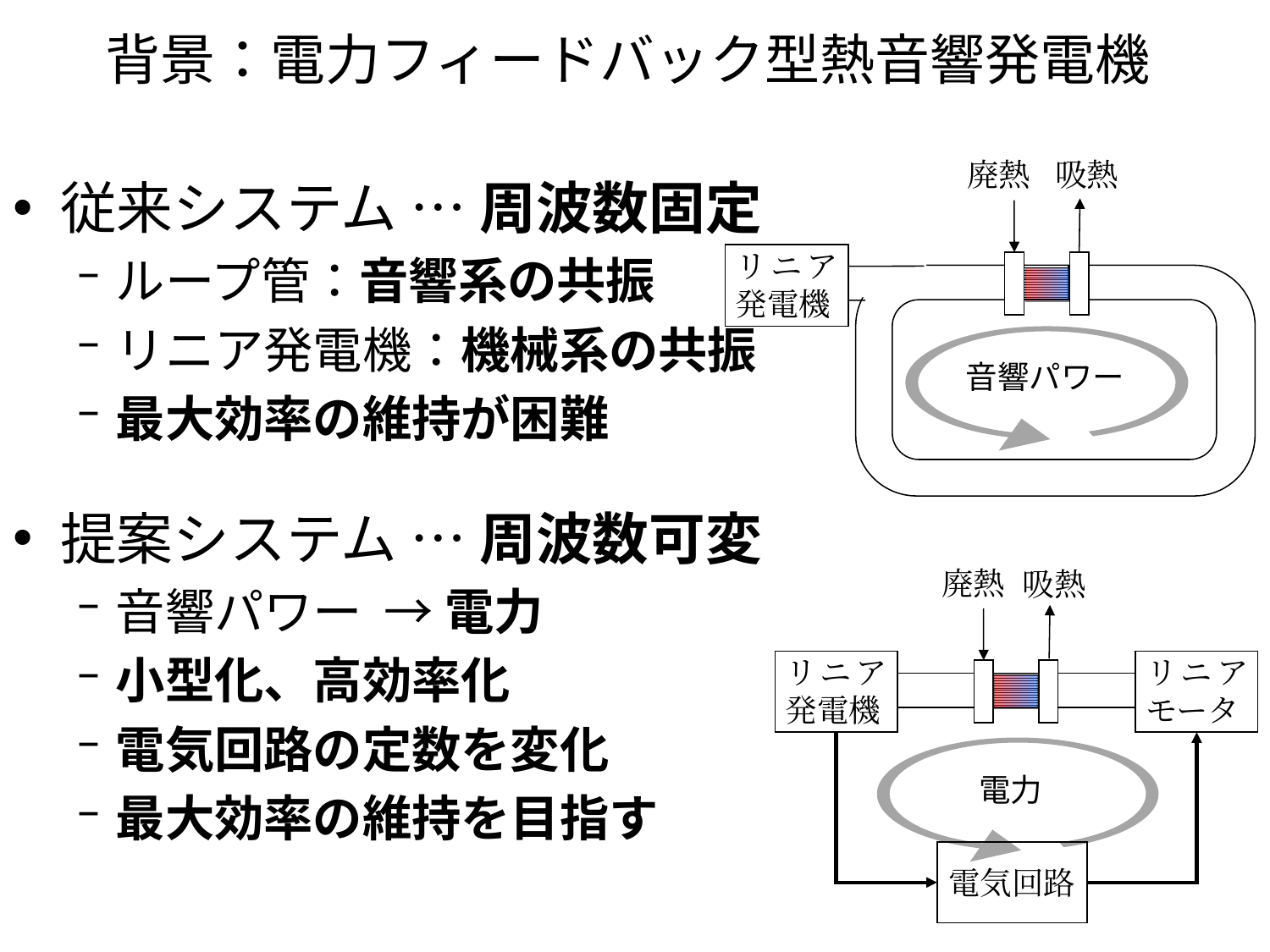

# 背景：電力フィードバック型熱音響発電機

廃熱
吸熱
従来システム … 周波数固定
ループ管：音響系の共振
リニア発電機：機械系の共振
最大効率の維持が困難

提案システム … 周波数可変
音響パワー  → 電力
小型化、高効率化
電気回路の定数を変化
最大効率の維持を目指す

リニア発電機

音響パワー

廃熱
吸熱
リニア発電機
リニアモータ

電力
電気回路